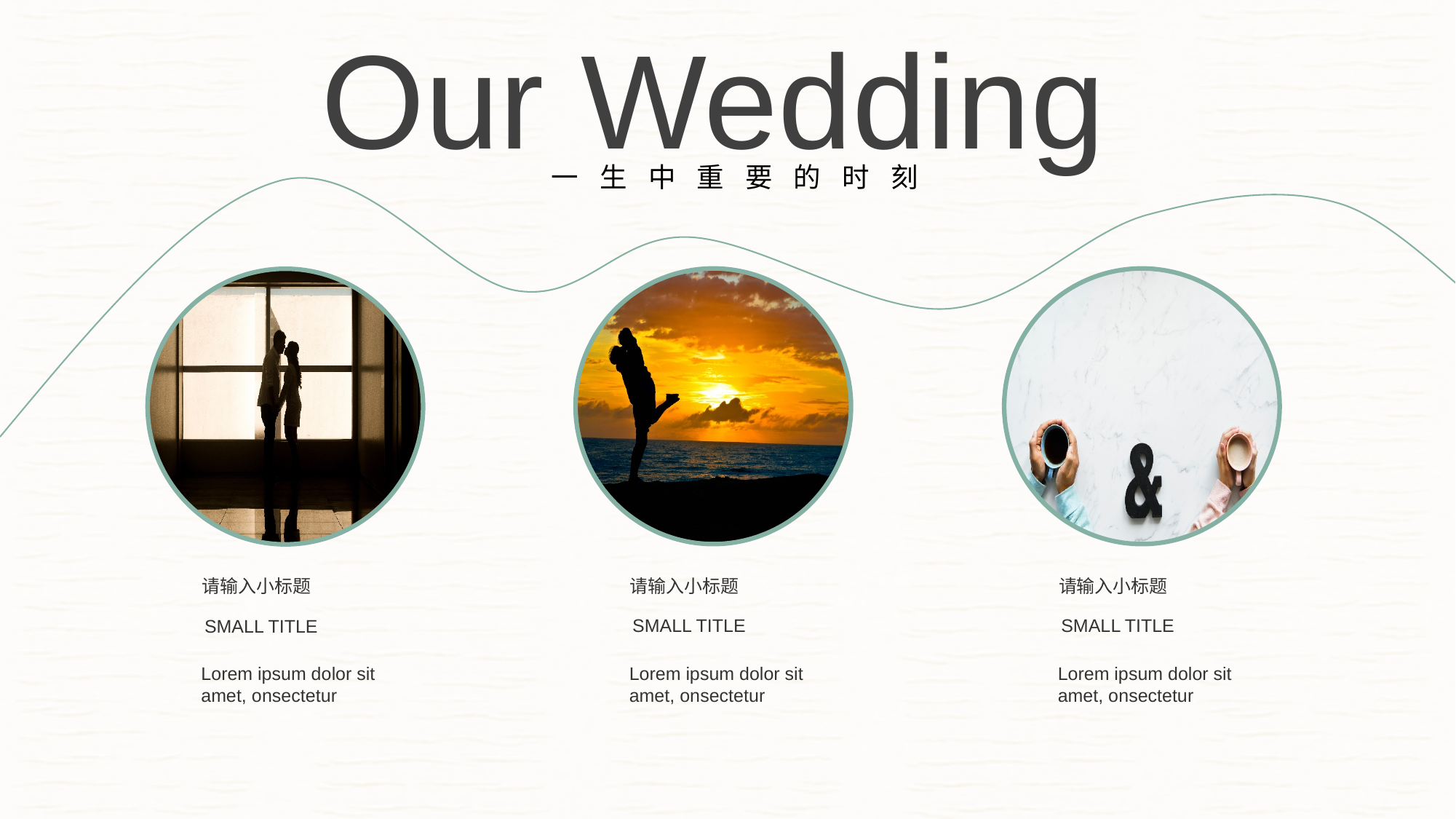

Our Wedding
一生中重要的时刻

请输入小标题
SMALL TITLE
Lorem ipsum dolor sit amet, onsectetur
请输入小标题
SMALL TITLE
Lorem ipsum dolor sit amet, onsectetur
请输入小标题
SMALL TITLE
Lorem ipsum dolor sit amet, onsectetur